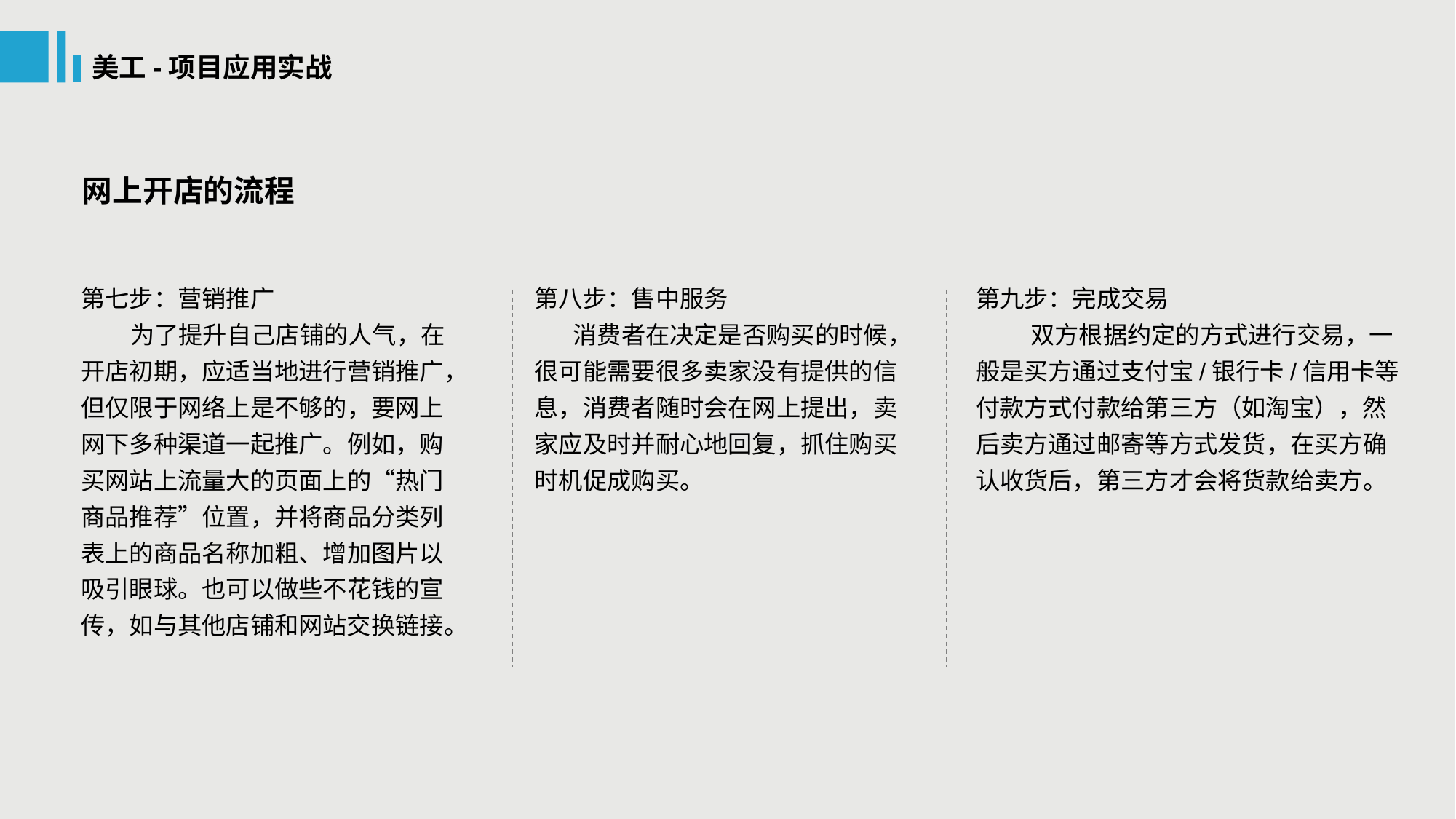

美工-项目应用实战
 网上开店的流程
第九步：完成交易
         双方根据约定的方式进行交易，一般是买方通过支付宝/银行卡/信用卡等付款方式付款给第三方（如淘宝），然后卖方通过邮寄等方式发货，在买方确认收货后，第三方才会将货款给卖方。
第七步：营销推广
        为了提升自己店铺的人气，在开店初期，应适当地进行营销推广，但仅限于网络上是不够的，要网上网下多种渠道一起推广。例如，购买网站上流量大的页面上的“热门商品推荐”位置，并将商品分类列表上的商品名称加粗、增加图片以吸引眼球。也可以做些不花钱的宣传，如与其他店铺和网站交换链接。
第八步：售中服务
      消费者在决定是否购买的时候，很可能需要很多卖家没有提供的信息，消费者随时会在网上提出，卖家应及时并耐心地回复，抓住购买时机促成购买。